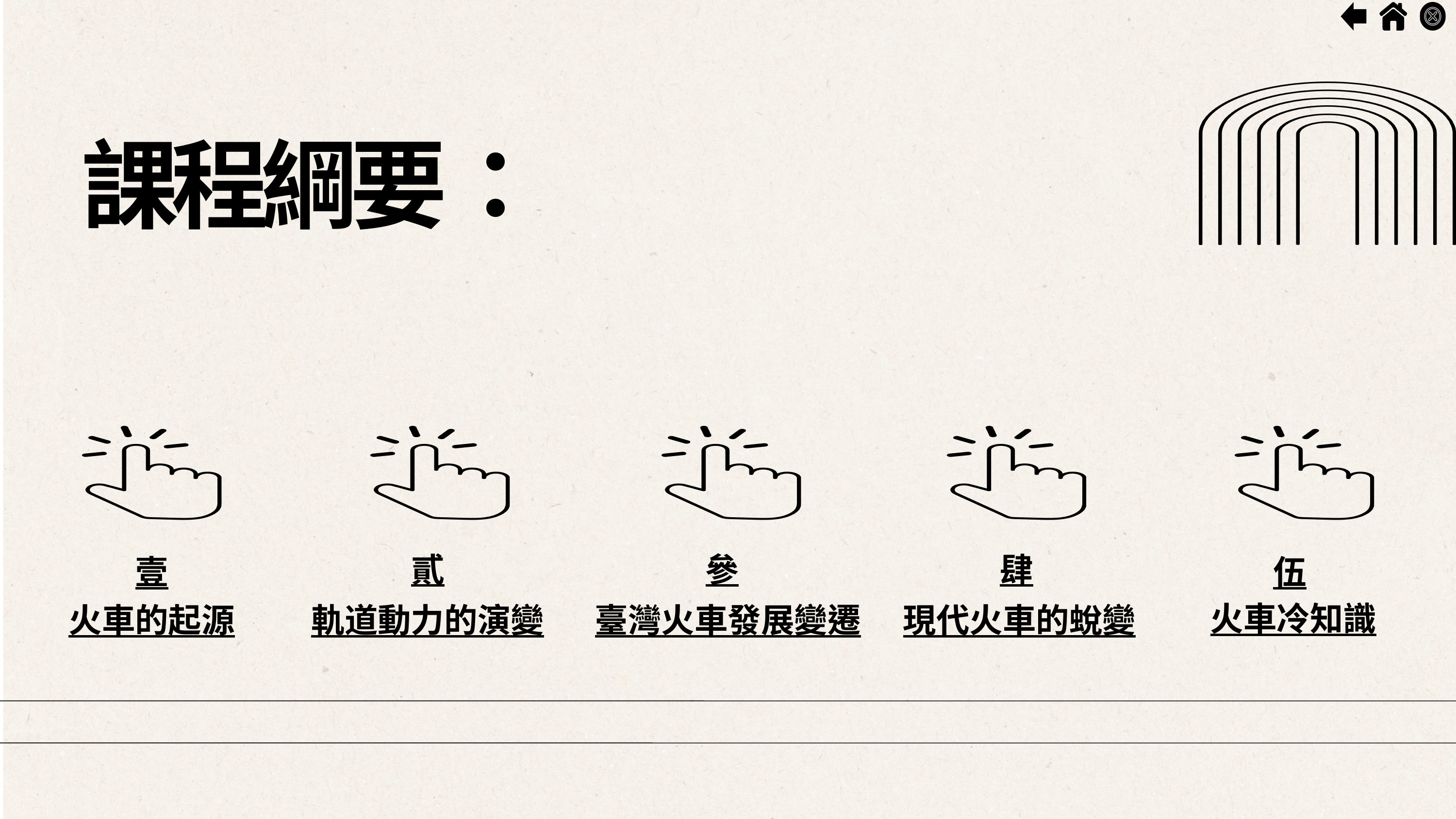

課程綱要：

貳
參
肆
壹
伍
火車的起源
軌道動力的演變
臺灣火車發展變遷
現代火車的蛻變
火車冷知識